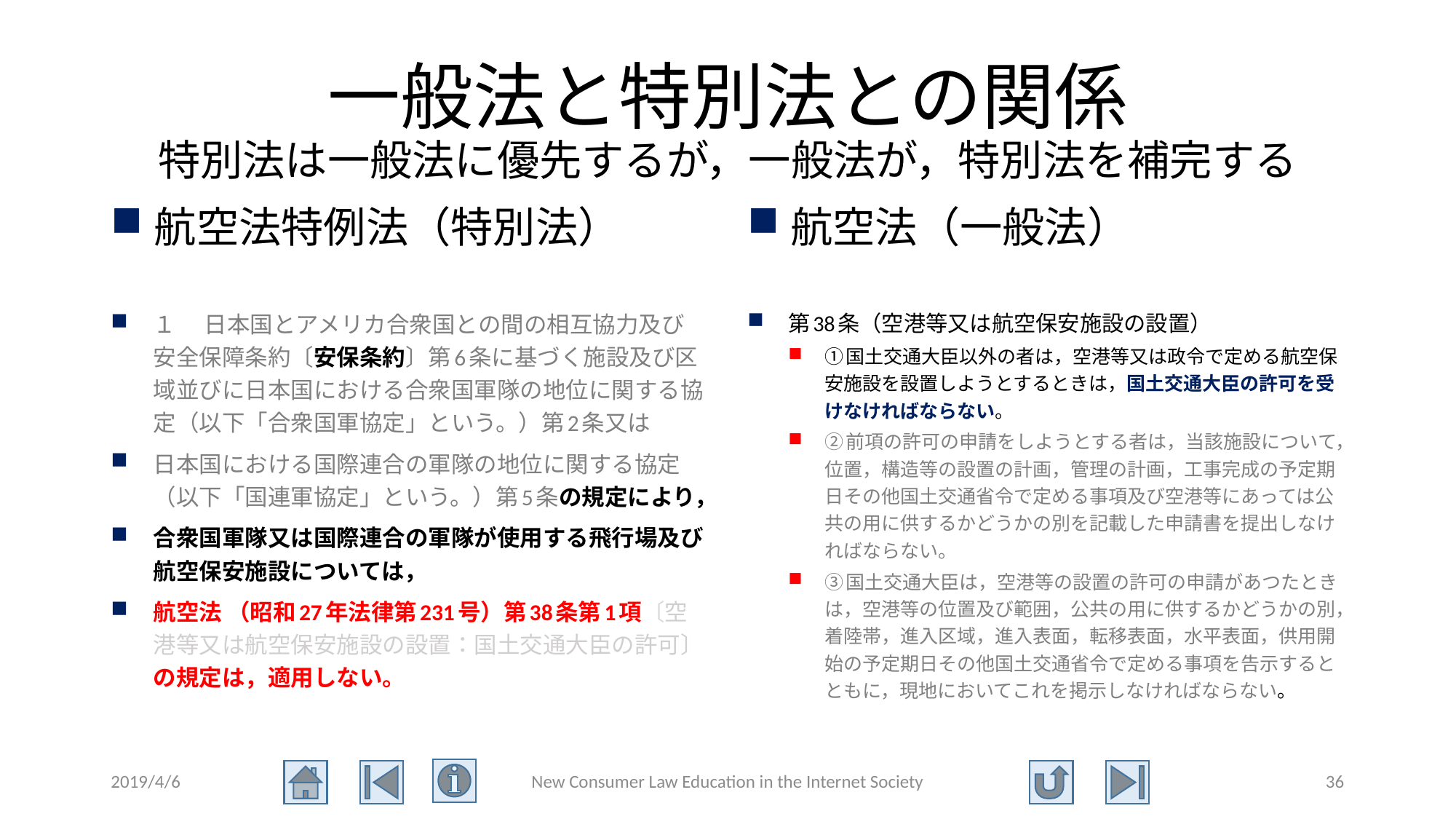

# 一般法と特別法との関係 特別法は一般法に優先するが，一般法が，特別法を補完する
航空法特例法（特別法）
航空法（一般法）
１ 　日本国とアメリカ合衆国との間の相互協力及び安全保障条約〔安保条約〕第6条に基づく施設及び区域並びに日本国における合衆国軍隊の地位に関する協定（以下「合衆国軍協定」という。）第2条又は
日本国における国際連合の軍隊の地位に関する協定（以下「国連軍協定」という。）第5条の規定により，
合衆国軍隊又は国際連合の軍隊が使用する飛行場及び航空保安施設については，
航空法 （昭和27年法律第231号）第38条第1項〔空港等又は航空保安施設の設置：国土交通大臣の許可〕の規定は，適用しない。
第38条（空港等又は航空保安施設の設置）
①国土交通大臣以外の者は，空港等又は政令で定める航空保安施設を設置しようとするときは，国土交通大臣の許可を受けなければならない。
②前項の許可の申請をしようとする者は，当該施設について，位置，構造等の設置の計画，管理の計画，工事完成の予定期日その他国土交通省令で定める事項及び空港等にあっては公共の用に供するかどうかの別を記載した申請書を提出しなければならない。
③国土交通大臣は，空港等の設置の許可の申請があつたときは，空港等の位置及び範囲，公共の用に供するかどうかの別，着陸帯，進入区域，進入表面，転移表面，水平表面，供用開始の予定期日その他国土交通省令で定める事項を告示するとともに，現地においてこれを掲示しなければならない。
2019/4/6
New Consumer Law Education in the Internet Society
36